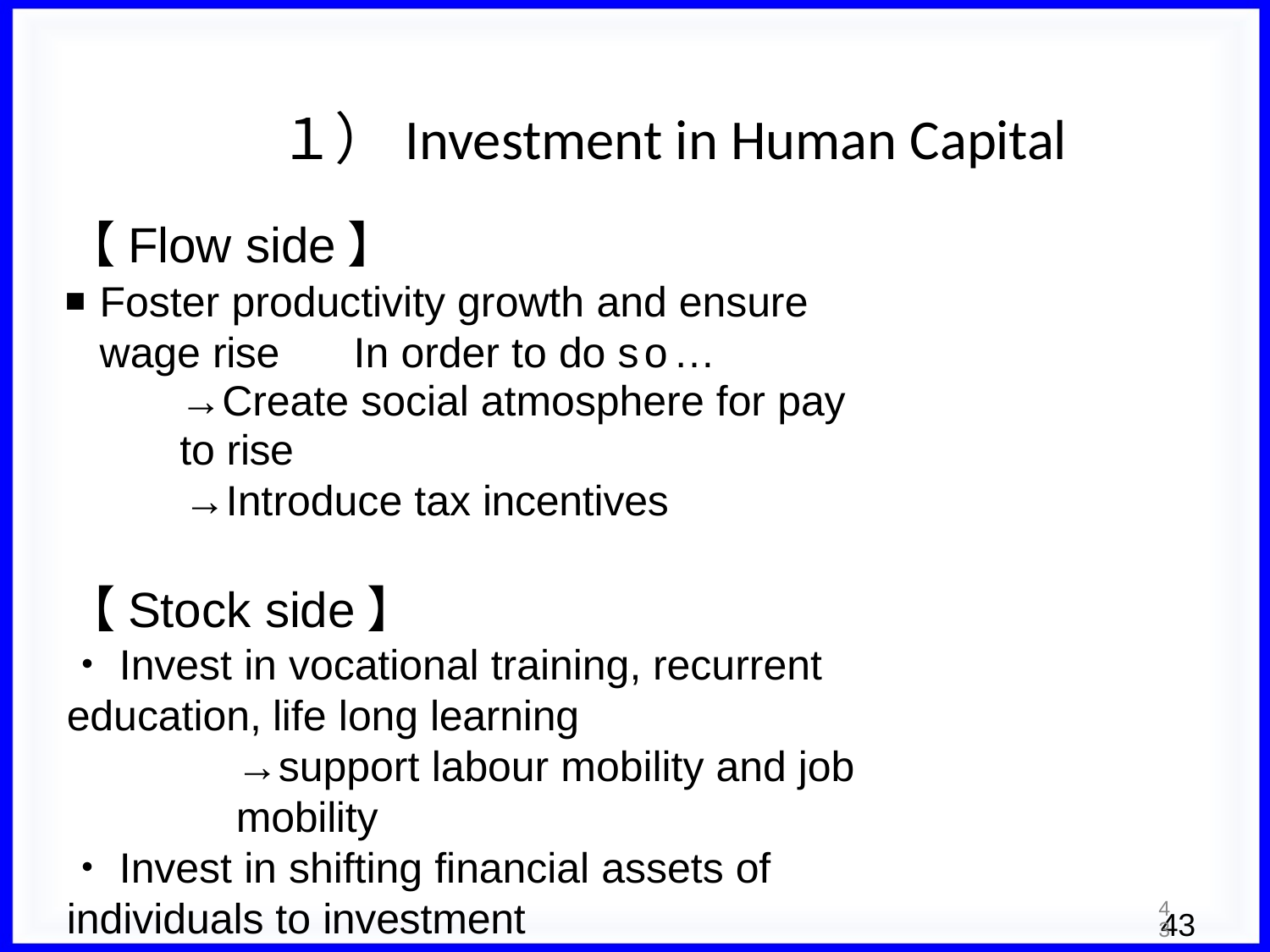

# １）Investment in Human Capital
【Flow side】
Foster productivity growth and ensure wage rise 	In order to do so…
→Create social atmosphere for pay to rise
→Introduce tax incentives

【Stock side】
・Invest in vocational training, recurrent education, life long learning
→support labour mobility and job mobility
・Invest in shifting financial assets of individuals to investment
→”Doubling Asset-based Income Plan”
43